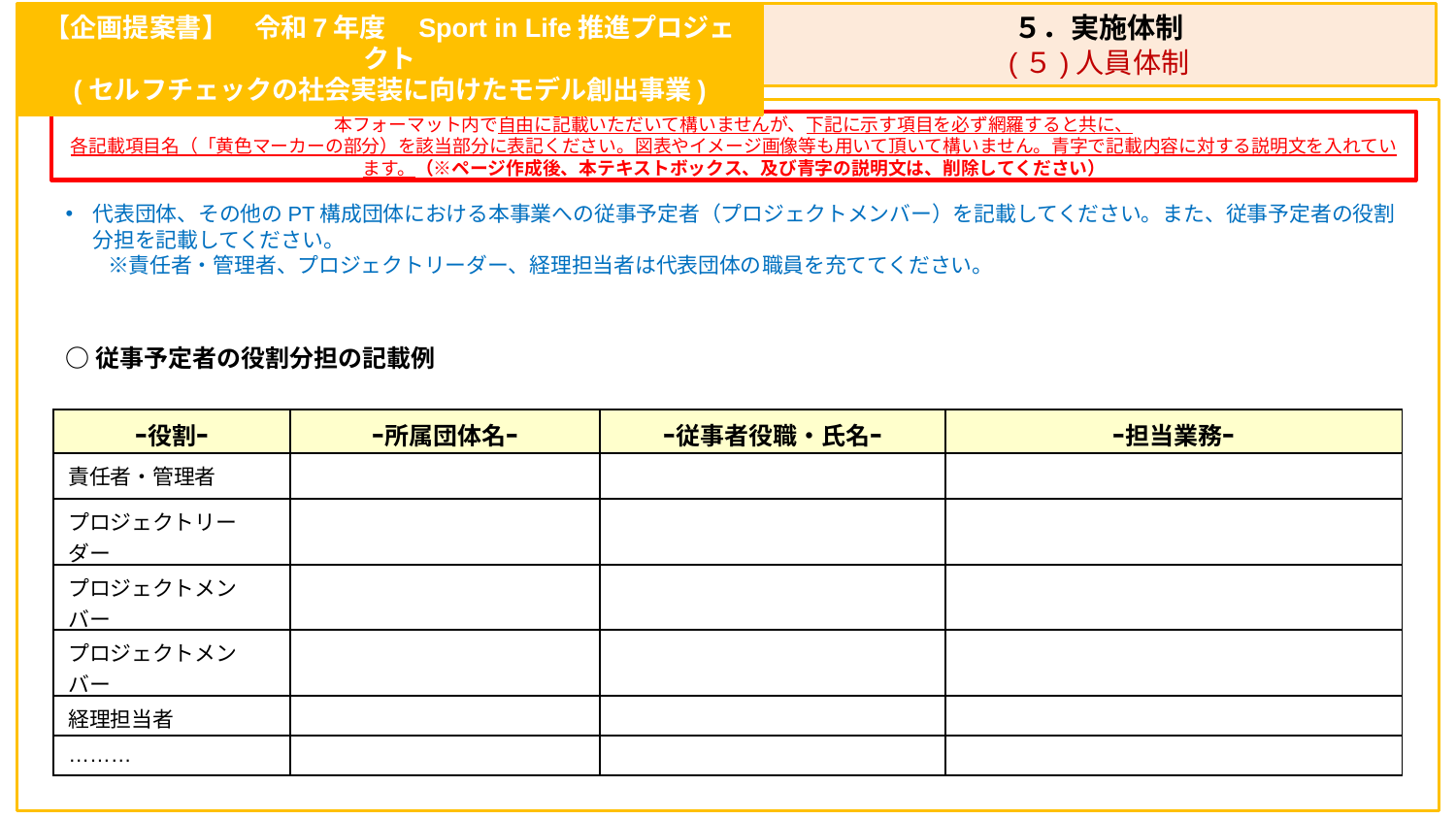

【企画提案書】　令和7年度　Sport in Life推進プロジェクト
(セルフチェックの社会実装に向けたモデル創出事業)

５．実施体制
(５)人員体制

本フォーマット内で自由に記載いただいて構いませんが、下記に示す項目を必ず網羅すると共に、
各記載項目名（「黄色マーカーの部分）を該当部分に表記ください。図表やイメージ画像等も用いて頂いて構いません。青字で記載内容に対する説明文を入れています。（※ページ作成後、本テキストボックス、及び青字の説明文は、削除してください）
代表団体、その他のPT構成団体における本事業への従事予定者（プロジェクトメンバー）を記載してください。また、従事予定者の役割分担を記載してください。
　　※責任者・管理者、プロジェクトリーダー、経理担当者は代表団体の職員を充ててください。
○従事予定者の役割分担の記載例
| ｰ役割ｰ | ｰ所属団体名ｰ | ｰ従事者役職・氏名ｰ | ｰ担当業務ｰ |
| --- | --- | --- | --- |
| 責任者・管理者 |  |  |  |
| プロジェクトリーダー |  |  |  |
| プロジェクトメンバー |  |  |  |
| プロジェクトメンバー |  |  |  |
| 経理担当者 |  |  |  |
| ……… |  |  |  |